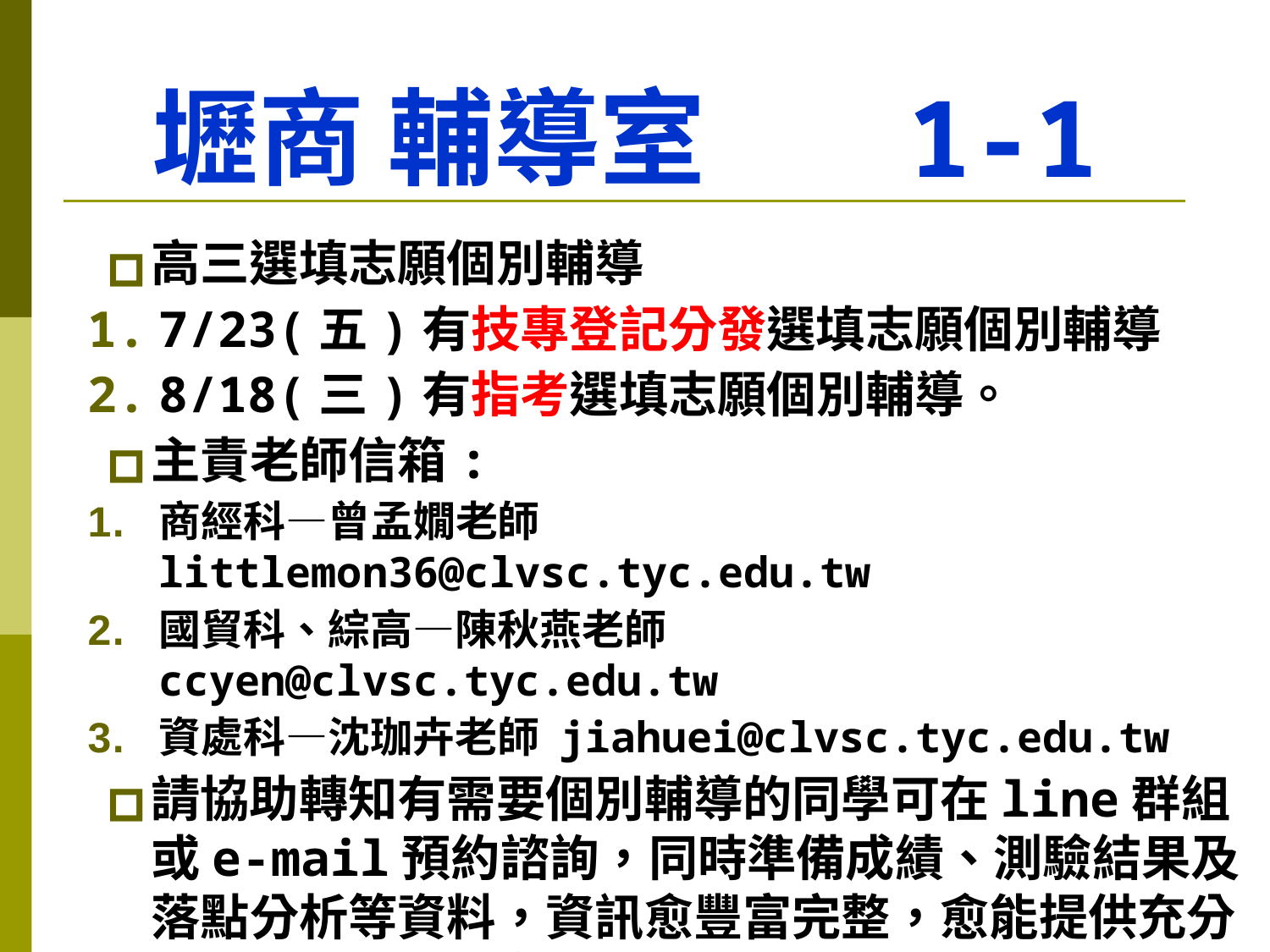

# 壢商 輔導室         1-1
高三選填志願個別輔導
7/23(五)有技專登記分發選填志願個別輔導
8/18(三)有指考選填志願個別輔導。
主責老師信箱:
商經科—曾孟嫺老師 littlemon36@clvsc.tyc.edu.tw
國貿科、綜高—陳秋燕老師 ccyen@clvsc.tyc.edu.tw
資處科—沈珈卉老師 jiahuei@clvsc.tyc.edu.tw
請協助轉知有需要個別輔導的同學可在line群組或e-mail預約諮詢，同時準備成績、測驗結果及落點分析等資料，資訊愈豐富完整，愈能提供充分的協助，相關訊息已在公告在壢商網頁。